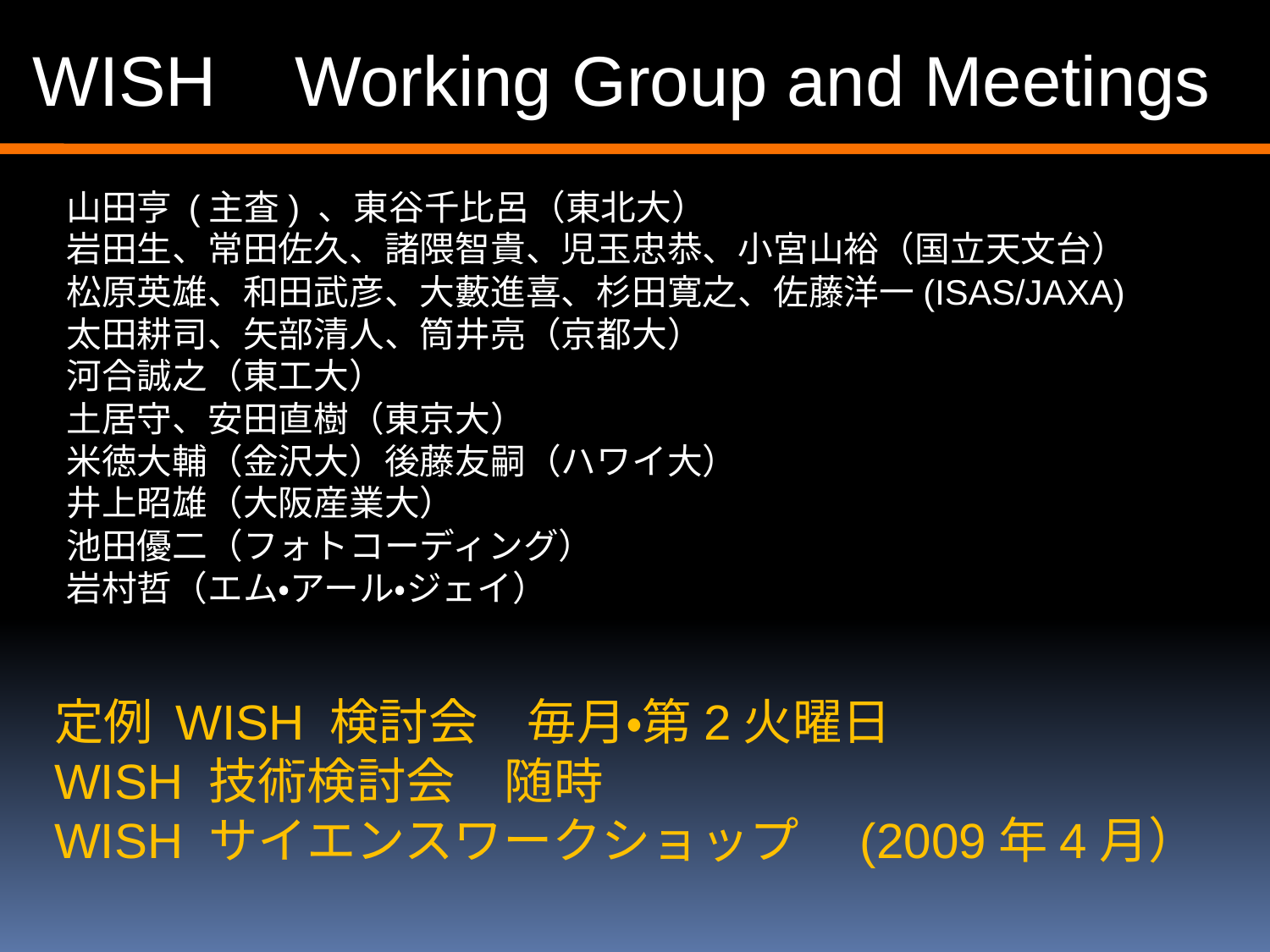

WISH    Working Group and Meetings
山田亨 (主査) 、東谷千比呂（東北大）
岩田生、常田佐久、諸隈智貴、児玉忠恭、小宮山裕（国立天文台）
松原英雄、和田武彦、大藪進喜、杉田寛之、佐藤洋一(ISAS/JAXA)
太田耕司、矢部清人、筒井亮（京都大）
河合誠之（東工大）
土居守、安田直樹（東京大）
米徳大輔（金沢大）後藤友嗣（ハワイ大）
井上昭雄（大阪産業大）
池田優二（フォトコーディング）
岩村哲（エム・アール・ジェイ）
定例 WISH 検討会　毎月・第2火曜日
WISH 技術検討会　随時
WISH サイエンスワークショップ　(2009年4月）